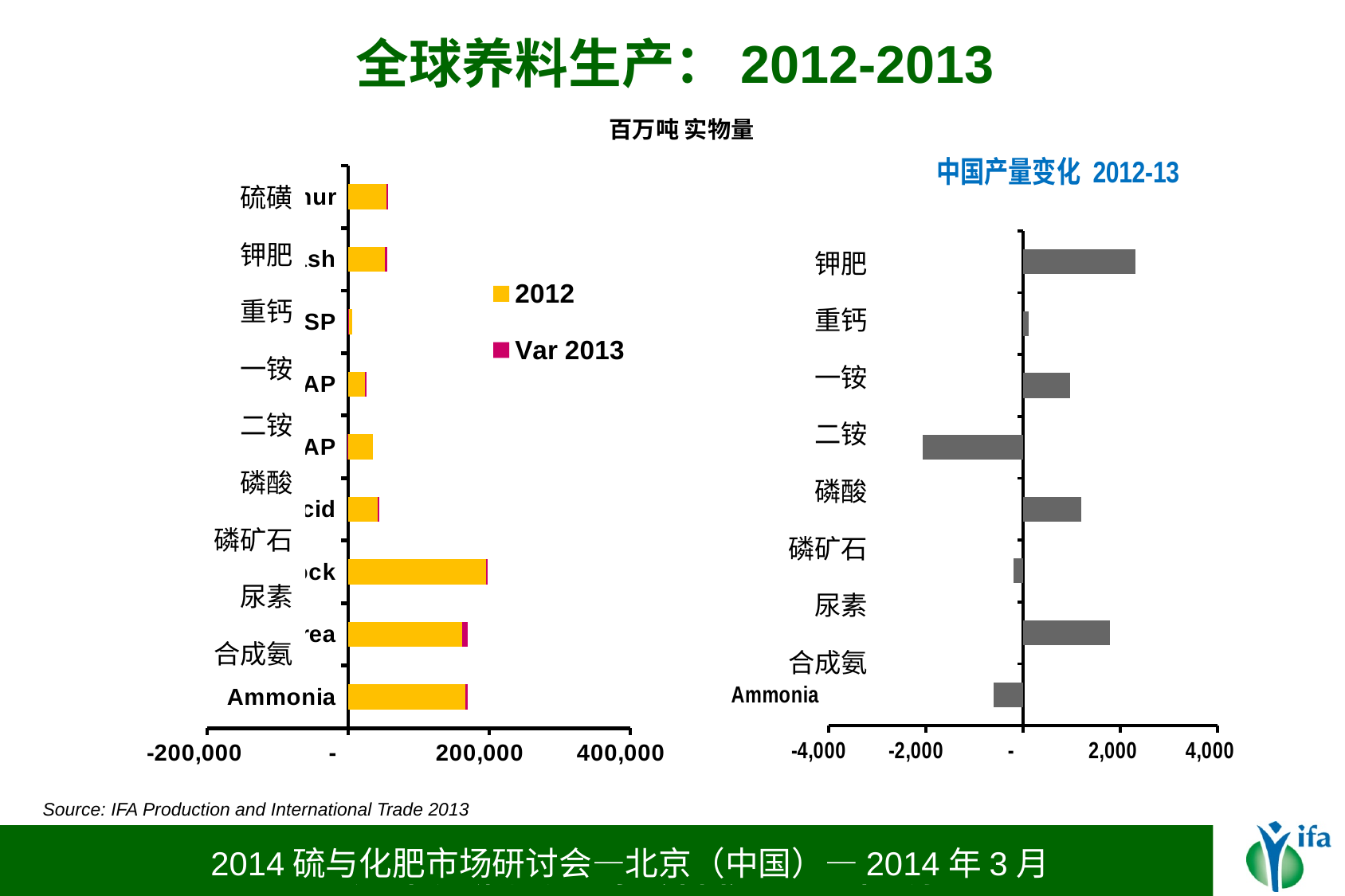

全球养料生产：2012-2013
百万吨 实物量

### Chart

| Category | 2012 | Var 2013 |
|---|---|---|
| Ammonia | 166003.40632603405 | 3407.2793309002654 |
| Urea | 161450.0 | 8250.0 |
| Phosphate Rock | 195295.0 | 2805.0 |
| Phosphoric acid | 41802.0 | 2698.0 |
| DAP | 34952.17391304348 | -604.3478260869571 |
| MAP | 23819.230769230715 | 2142.3076923076915 |
| TSP | 6108.6956521739285 | -21.73913043478293 |
| Potash | 52083.0 | 2817.0 |
| Sulphur | 54202.0 | 2298.0 |
硫磺
钾肥
重钙
一铵
二铵
磷酸
磷矿石
尿素
合成氨
Source: IFA Production and International Trade 2013

### Chart: 中国产量变化 2012-13

| Category | Var 2013 |
|---|---|
| Ammonia | -616.4233576642582 |
| Urea | 1778.5217391304323 |
| Phosphate Rock | -195.0 |
| Phosphoric acid | 1198.0 |
| DAP | -2070.434782608696 |
| MAP | 964.6153846153856 |
| TSP | 113.04347826086995 |
| Potash | 2300.333333333353 |
钾肥
重钙
一铵
二铵
磷酸
磷矿石
尿素
合成氨